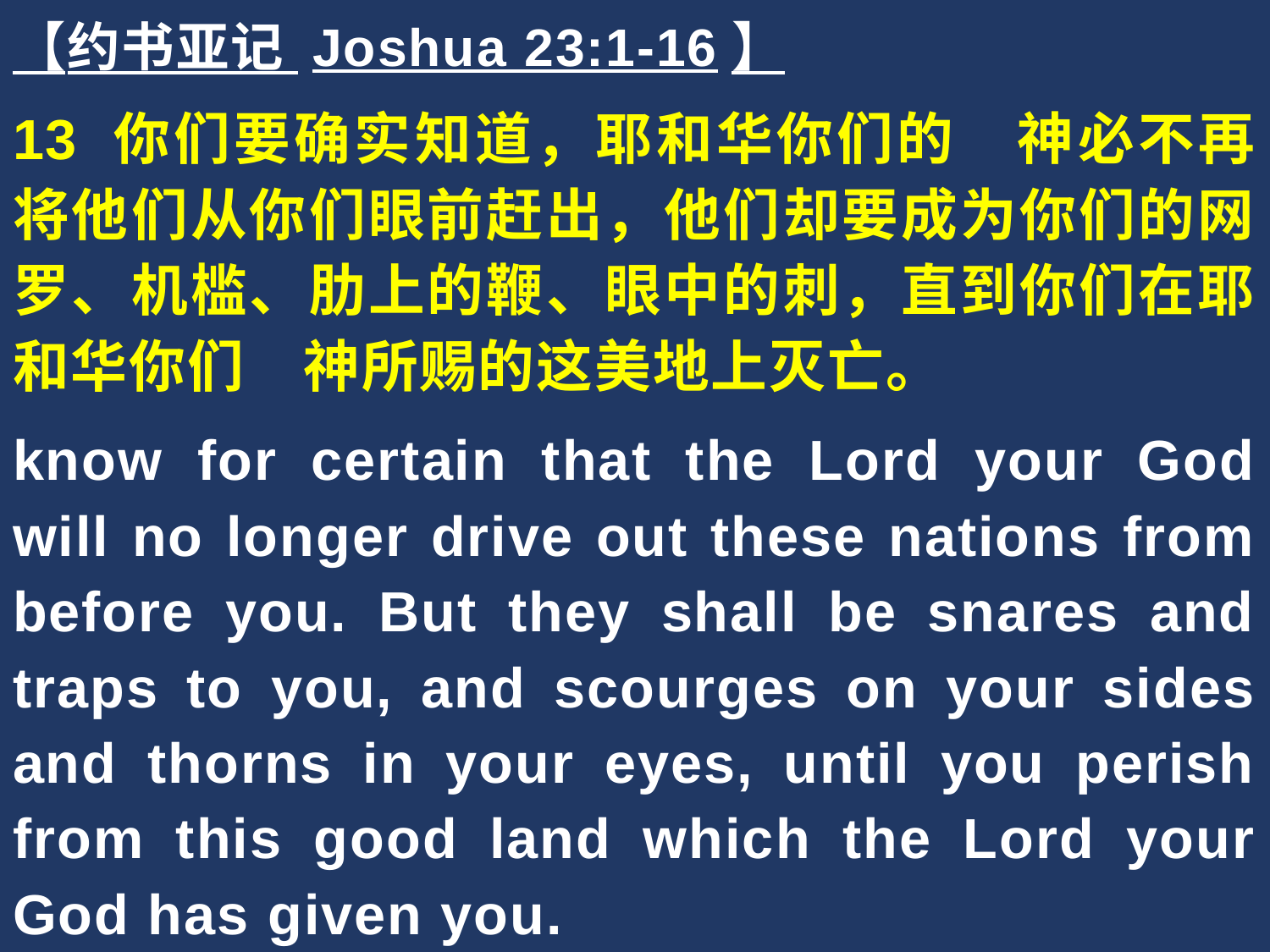

【约书亚记 Joshua 23:1-16】
13 你们要确实知道，耶和华你们的　神必不再将他们从你们眼前赶出，他们却要成为你们的网罗、机槛、肋上的鞭、眼中的刺，直到你们在耶和华你们　神所赐的这美地上灭亡。
know for certain that the Lord your God will no longer drive out these nations from before you. But they shall be snares and traps to you, and scourges on your sides and thorns in your eyes, until you perish from this good land which the Lord your God has given you.